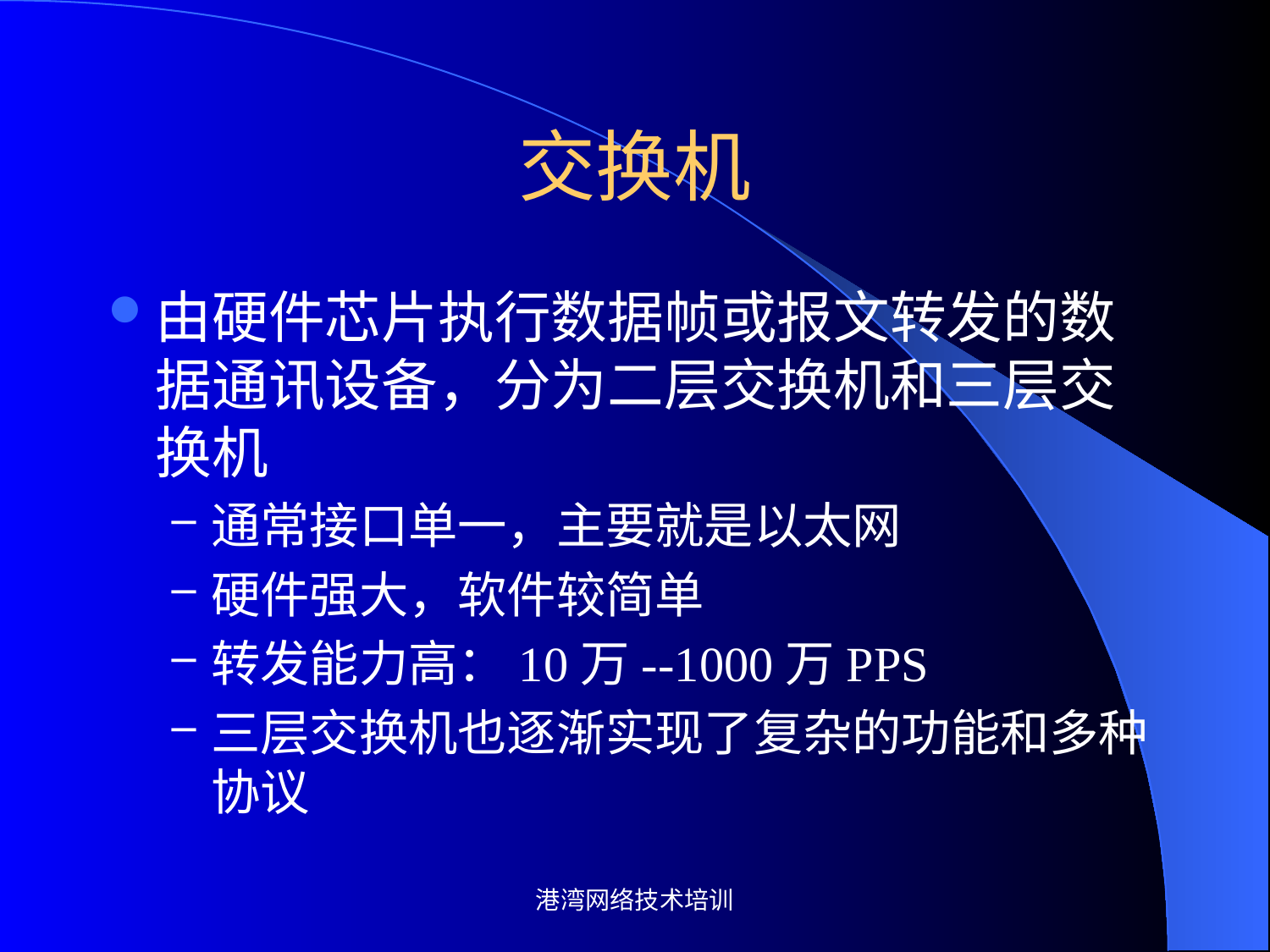

# 交换机
由硬件芯片执行数据帧或报文转发的数据通讯设备，分为二层交换机和三层交换机
通常接口单一，主要就是以太网
硬件强大，软件较简单
转发能力高：10万--1000万PPS
三层交换机也逐渐实现了复杂的功能和多种协议

港湾网络技术培训
14